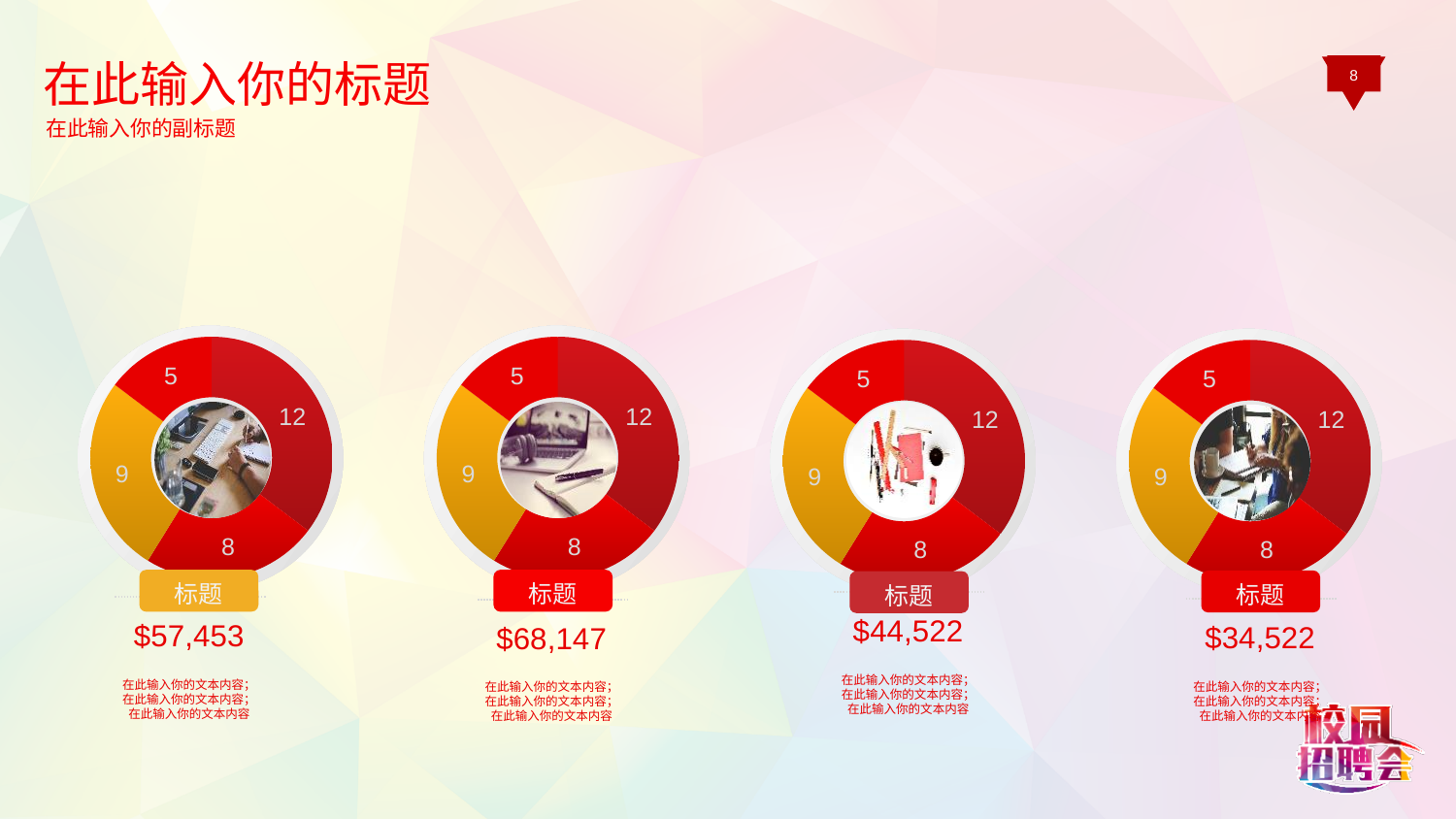

在此输入你的标题
在此输入你的副标题
8

### Chart

| Category | Sales |
|---|---|
| 1st Qtr | 12.0 |
| 2nd Qtr | 8.0 |

### Chart

| Category | Sales |
|---|---|
| 1st Qtr | 12.0 |
| 2nd Qtr | 8.0 |

### Chart

| Category | Sales |
|---|---|
| 1st Qtr | 12.0 |
| 2nd Qtr | 8.0 |

### Chart

| Category | Sales |
|---|---|
| 1st Qtr | 12.0 |
| 2nd Qtr | 8.0 |

标题
标题
标题
标题
$44,522

在此输入你的文本内容；在此输入你的文本内容；在此输入你的文本内容
$57,453

在此输入你的文本内容；在此输入你的文本内容；在此输入你的文本内容
$34,522

在此输入你的文本内容；在此输入你的文本内容；在此输入你的文本内容
$68,147

在此输入你的文本内容；在此输入你的文本内容；在此输入你的文本内容